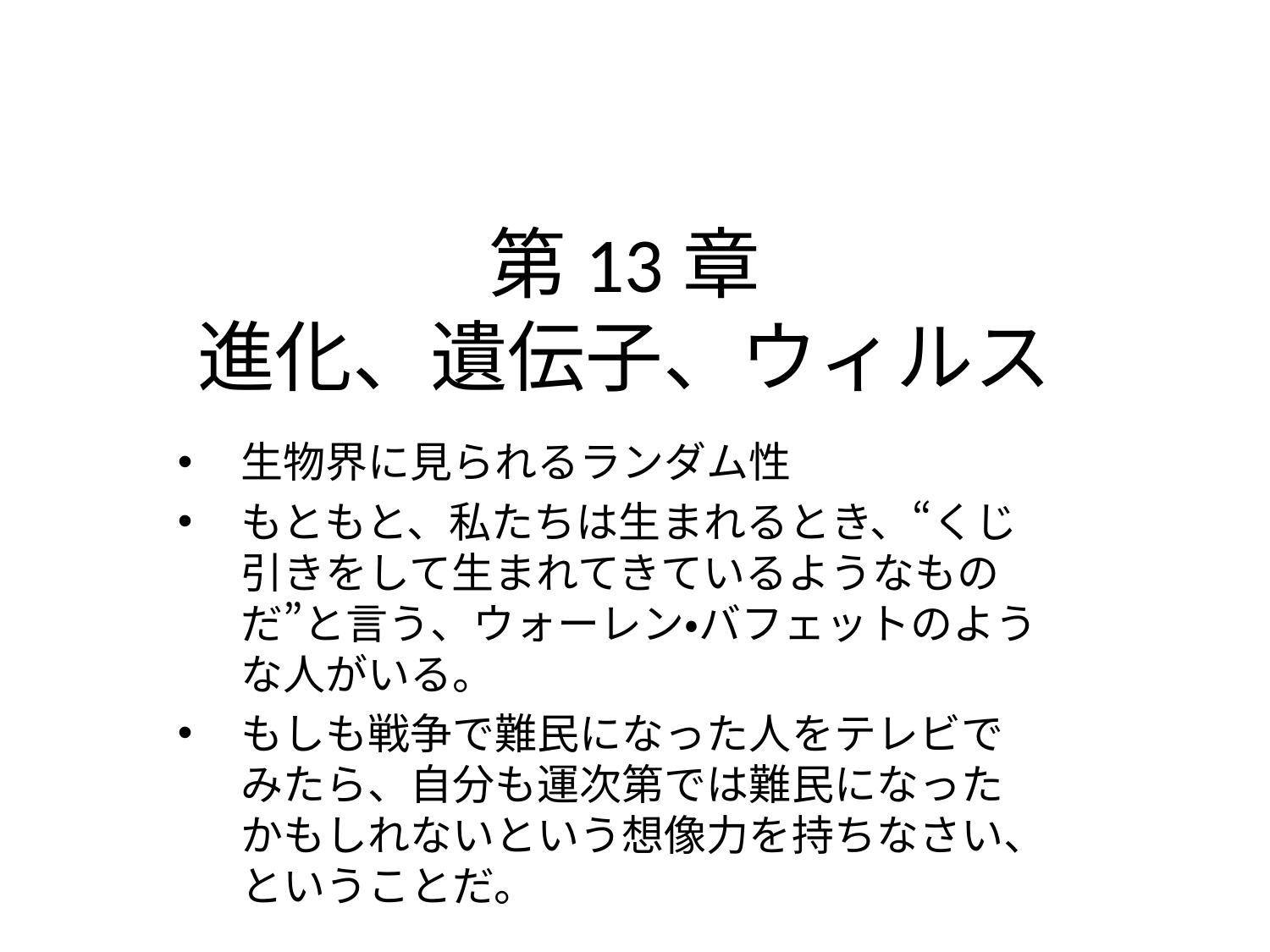

# 第13章 進化、遺伝子、ウィルス
生物界に見られるランダム性
もともと、私たちは生まれるとき、“くじ引きをして生まれてきているようなものだ”と言う、ウォーレン・バフェットのような人がいる。
もしも戦争で難民になった人をテレビでみたら、自分も運次第では難民になったかもしれないという想像力を持ちなさい、ということだ。